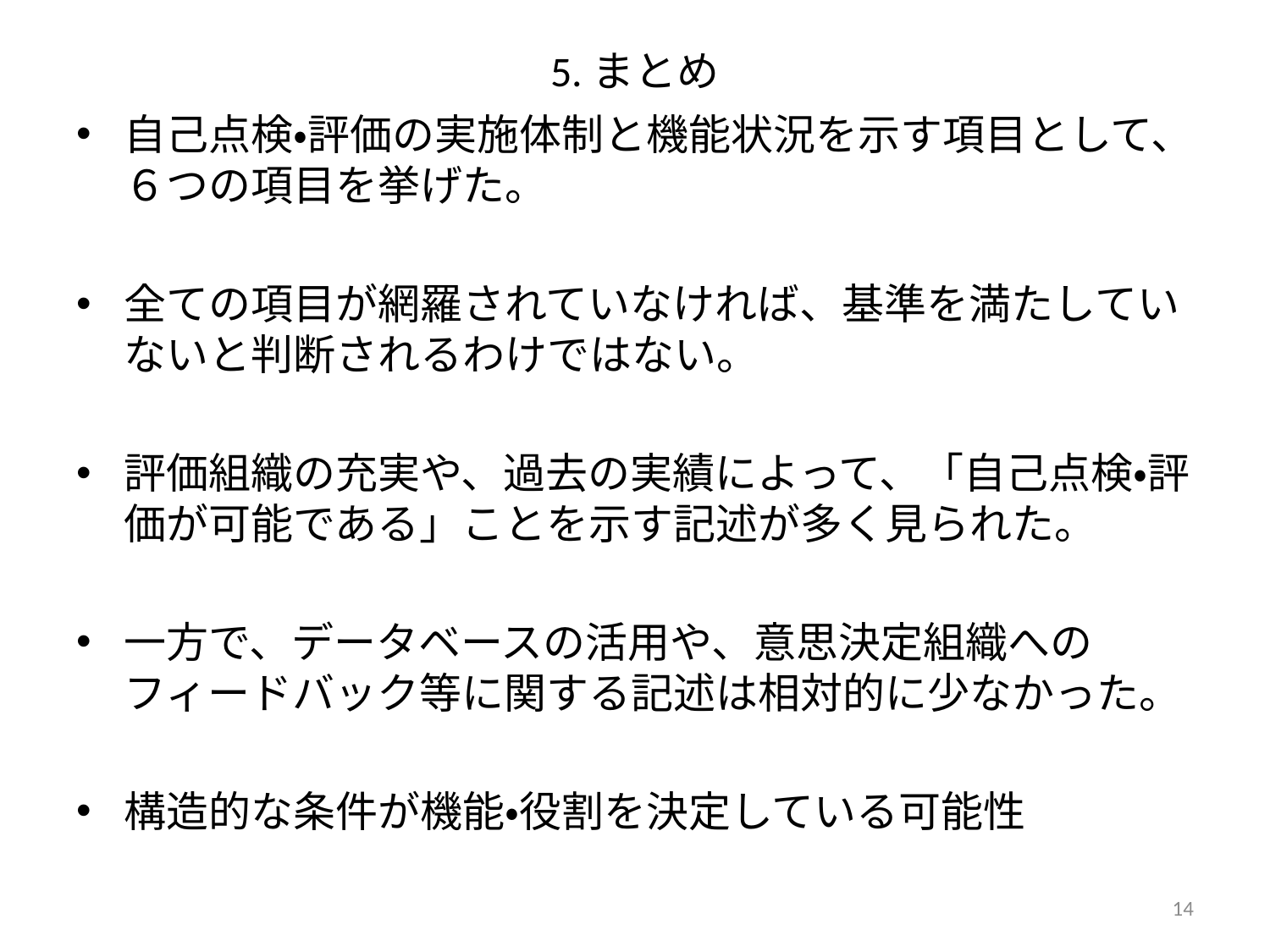

5.まとめ
自己点検・評価の実施体制と機能状況を示す項目として、６つの項目を挙げた。

全ての項目が網羅されていなければ、基準を満たしていないと判断されるわけではない。

評価組織の充実や、過去の実績によって、「自己点検・評価が可能である」ことを示す記述が多く見られた。

一方で、データベースの活用や、意思決定組織へのフィードバック等に関する記述は相対的に少なかった。

構造的な条件が機能・役割を決定している可能性
14